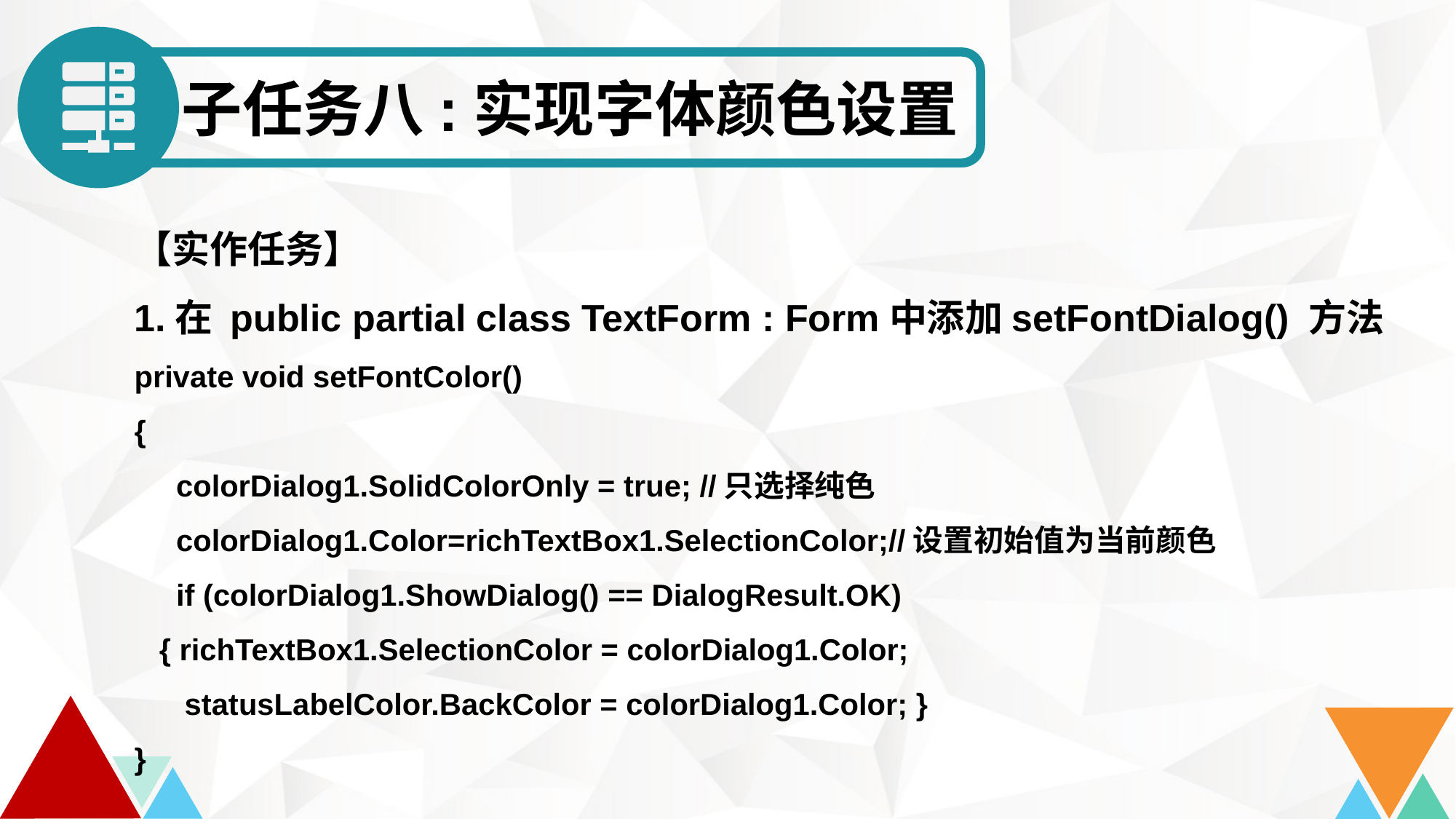

子任务八:实现字体颜色设置
【实作任务】
1.在 public partial class TextForm : Form中添加setFontDialog() 方法
private void setFontColor()
{
     colorDialog1.SolidColorOnly = true; //只选择纯色
     colorDialog1.Color=richTextBox1.SelectionColor;//设置初始值为当前颜色
     if (colorDialog1.ShowDialog() == DialogResult.OK)
   { richTextBox1.SelectionColor = colorDialog1.Color;
      statusLabelColor.BackColor = colorDialog1.Color; }
}